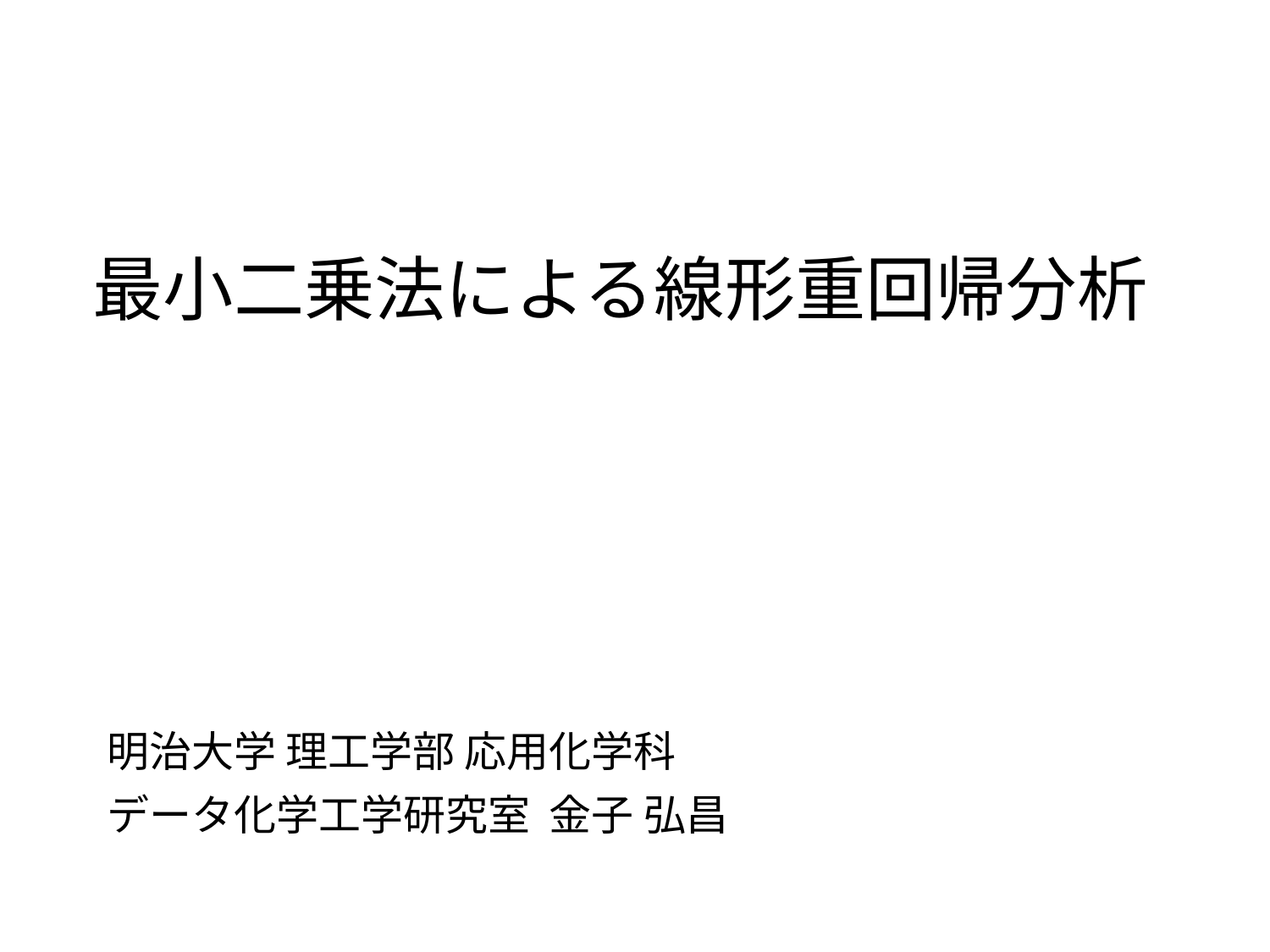

1
最小二乗法による線形重回帰分析
明治大学 理工学部 応用化学科
データ化学工学研究室  金子 弘昌